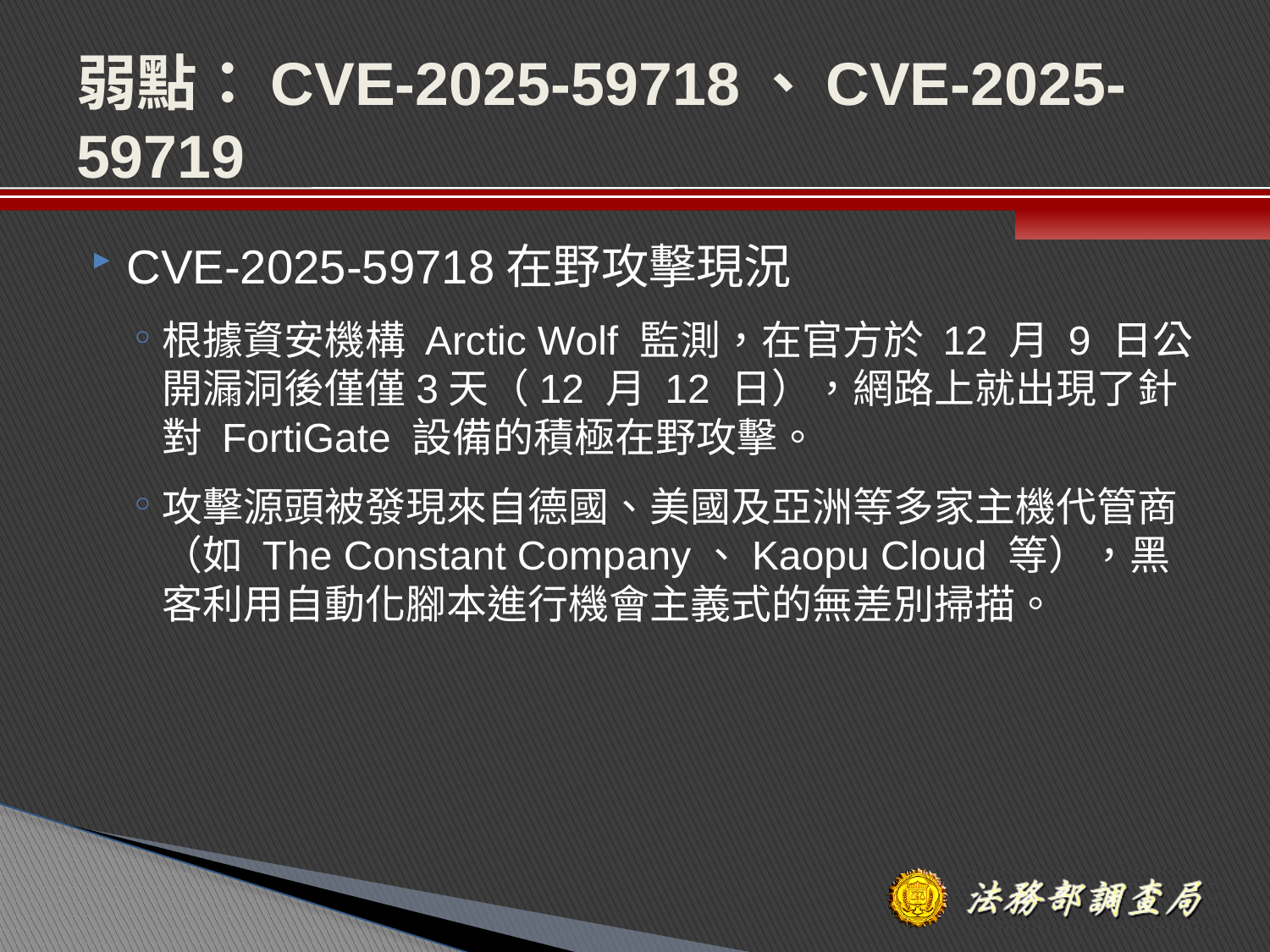

# 弱點：CVE-2025-59718、CVE-2025-59719
CVE-2025-59718在野攻擊現況
根據資安機構 Arctic Wolf 監測，在官方於 12 月 9 日公開漏洞後僅僅3天（12 月 12 日），網路上就出現了針對 FortiGate 設備的積極在野攻擊。
攻擊源頭被發現來自德國、美國及亞洲等多家主機代管商（如 The Constant Company、Kaopu Cloud 等），黑客利用自動化腳本進行機會主義式的無差別掃描。